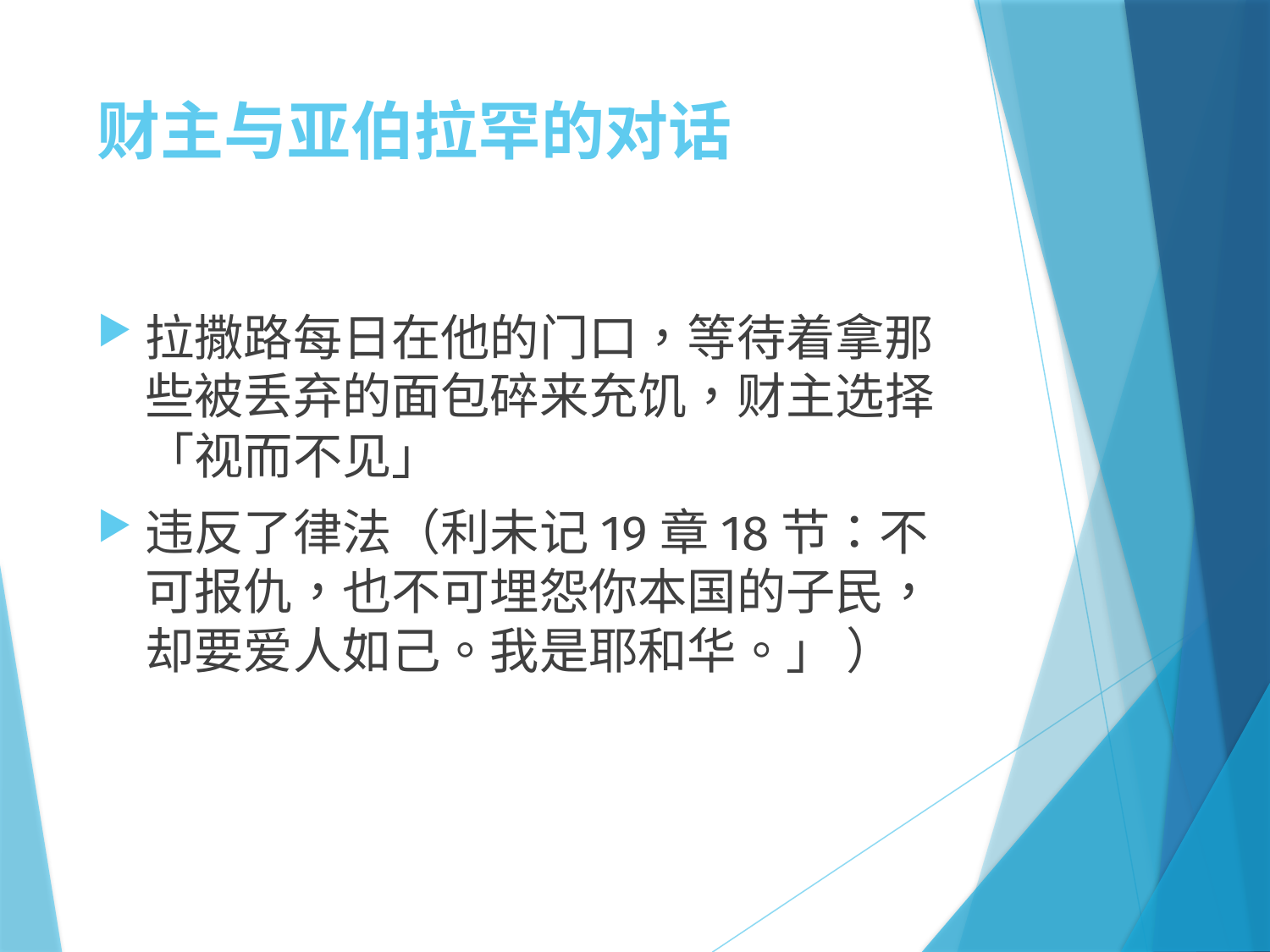

# 财主与亚伯拉罕的对话
拉撒路每日在他的门口，等待着拿那些被丢弃的面包碎来充饥，财主选择「视而不见」
违反了律法（利未记19章18节：不可报仇，也不可埋怨你本国的子民，却要爱人如己。我是耶和华。」 ）